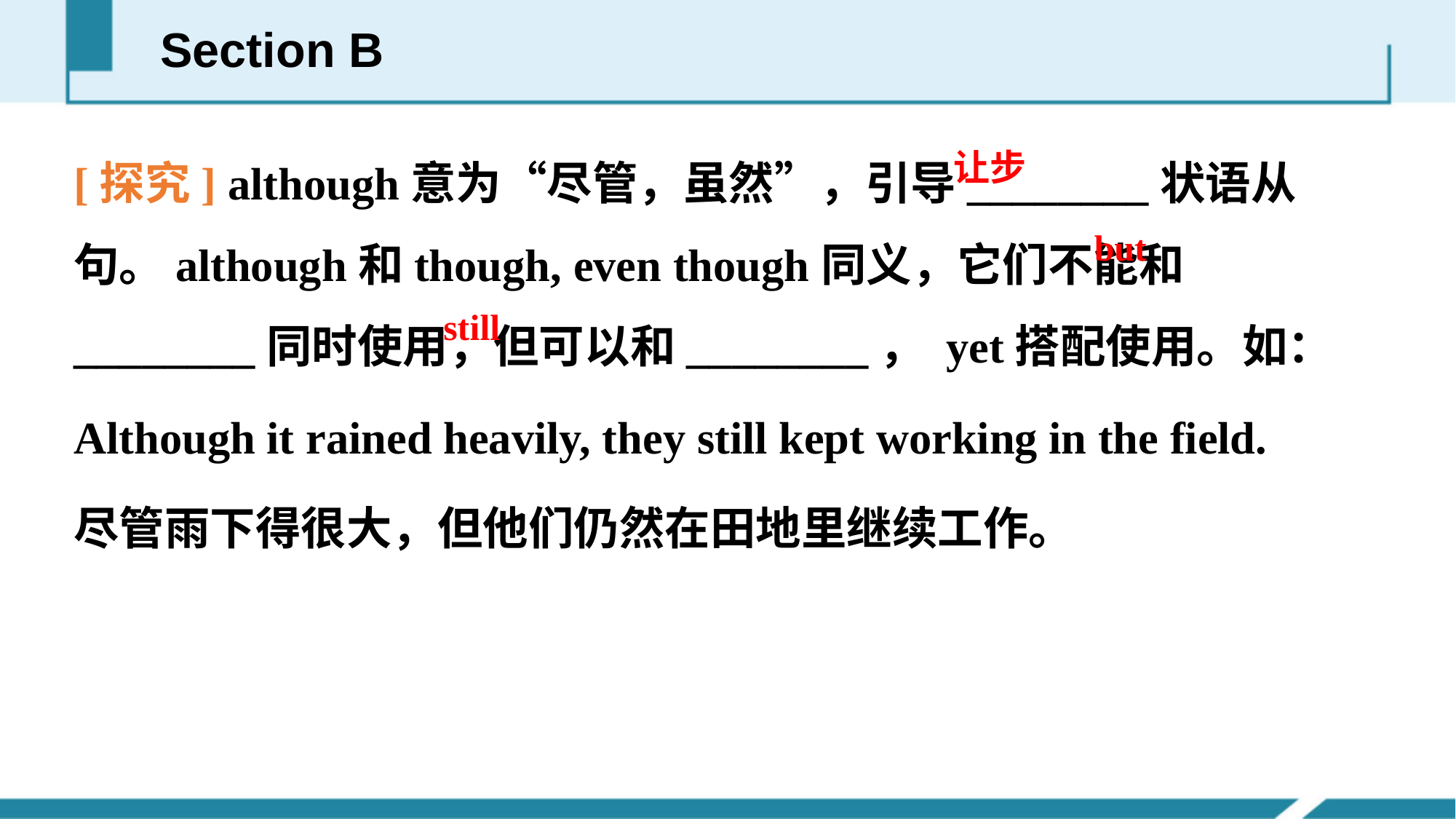

Section B
[探究] although意为“尽管，虽然”，引导________状语从句。although和though, even though同义，它们不能和________同时使用，但可以和________， yet搭配使用。如：
Although it rained heavily, they still kept working in the field.
尽管雨下得很大，但他们仍然在田地里继续工作。
让步
 but
still